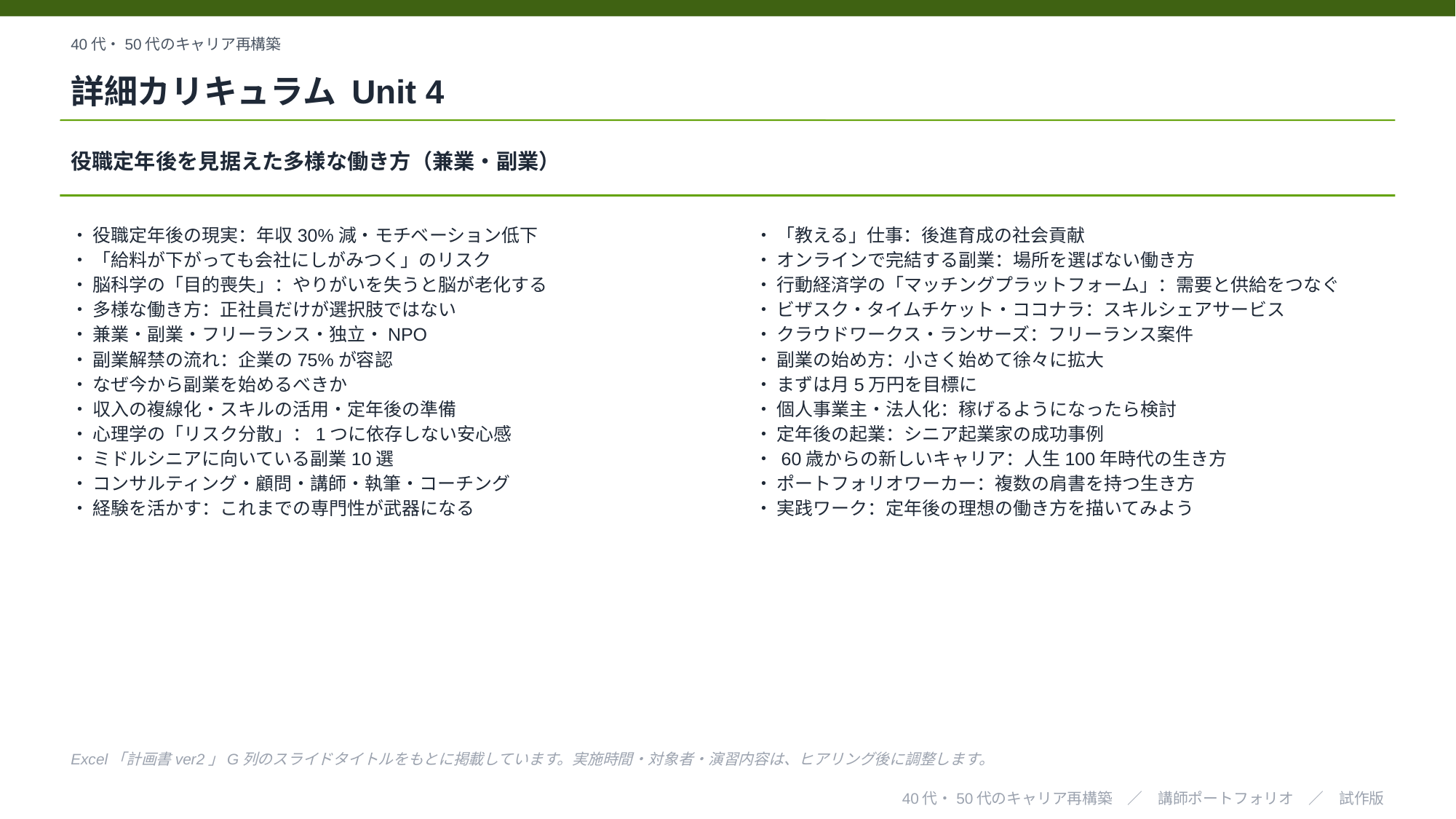

40代・50代のキャリア再構築
詳細カリキュラム Unit 4

役職定年後を見据えた多様な働き方（兼業・副業）

・ 役職定年後の現実：年収30%減・モチベーション低下
・ 「給料が下がっても会社にしがみつく」のリスク
・ 脳科学の「目的喪失」：やりがいを失うと脳が老化する
・ 多様な働き方：正社員だけが選択肢ではない
・ 兼業・副業・フリーランス・独立・NPO
・ 副業解禁の流れ：企業の75%が容認
・ なぜ今から副業を始めるべきか
・ 収入の複線化・スキルの活用・定年後の準備
・ 心理学の「リスク分散」：1つに依存しない安心感
・ ミドルシニアに向いている副業10選
・ コンサルティング・顧問・講師・執筆・コーチング
・ 経験を活かす：これまでの専門性が武器になる
・ 「教える」仕事：後進育成の社会貢献
・ オンラインで完結する副業：場所を選ばない働き方
・ 行動経済学の「マッチングプラットフォーム」：需要と供給をつなぐ
・ ビザスク・タイムチケット・ココナラ：スキルシェアサービス
・ クラウドワークス・ランサーズ：フリーランス案件
・ 副業の始め方：小さく始めて徐々に拡大
・ まずは月5万円を目標に
・ 個人事業主・法人化：稼げるようになったら検討
・ 定年後の起業：シニア起業家の成功事例
・ 60歳からの新しいキャリア：人生100年時代の生き方
・ ポートフォリオワーカー：複数の肩書を持つ生き方
・ 実践ワーク：定年後の理想の働き方を描いてみよう
Excel「計画書ver2」G列のスライドタイトルをもとに掲載しています。実施時間・対象者・演習内容は、ヒアリング後に調整します。
40代・50代のキャリア再構築　／　講師ポートフォリオ　／　試作版